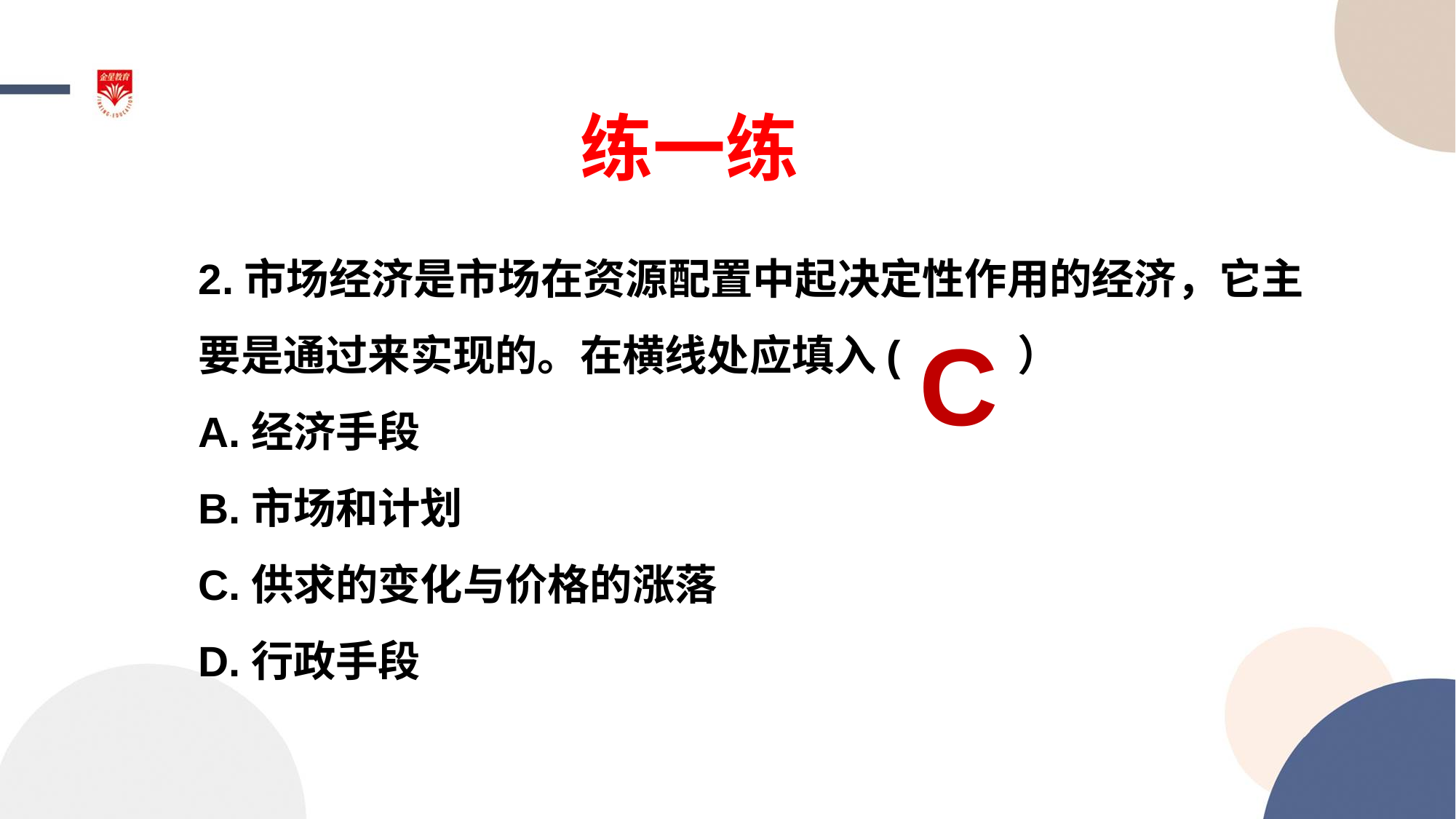

练一练
2.市场经济是市场在资源配置中起决定性作用的经济，它主要是通过来实现的。在横线处应填入(         ）
A.经济手段
B.市场和计划
C.供求的变化与价格的涨落
D.行政手段
C